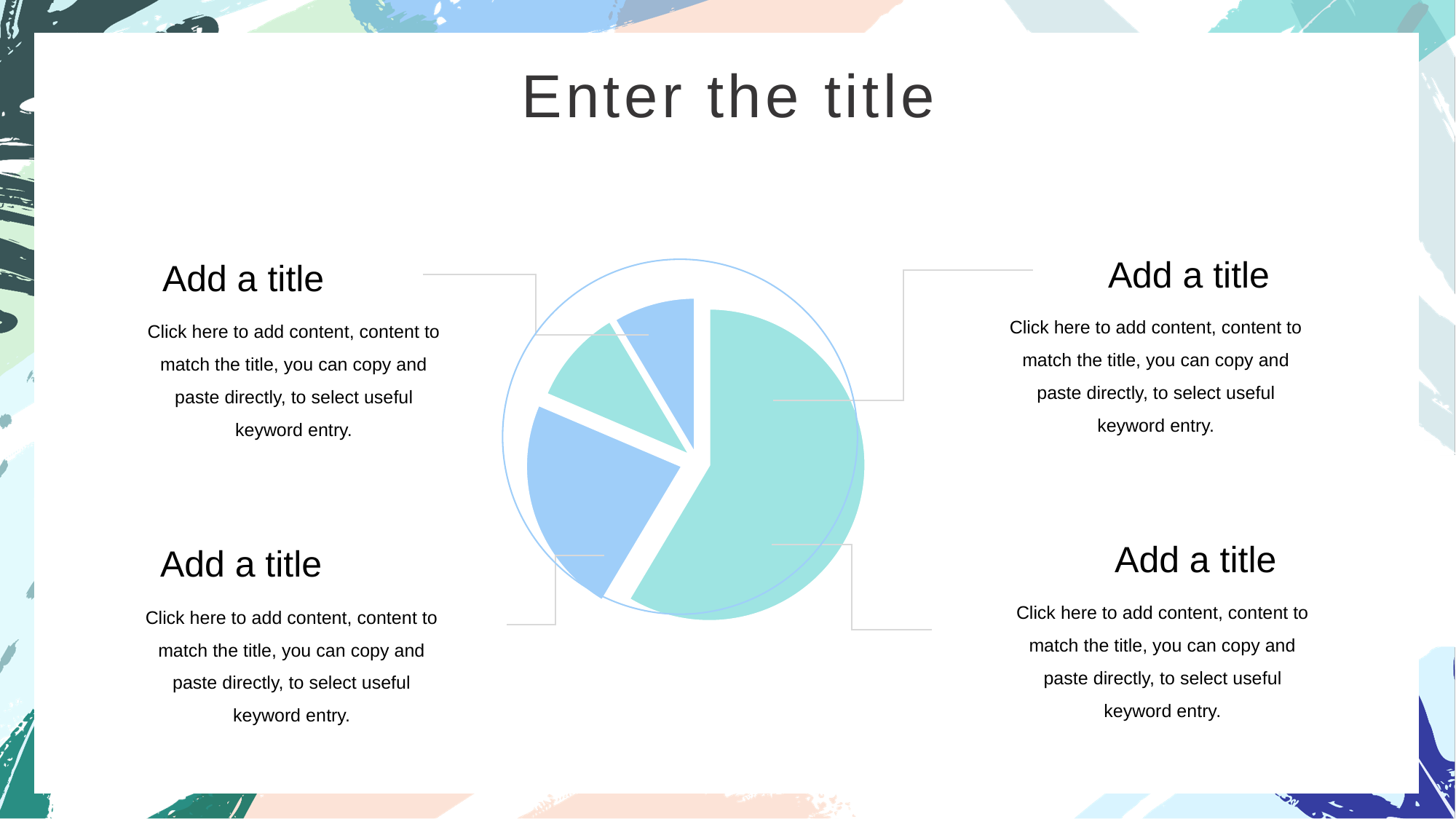

Enter the title
Add a title
Add a title

### Chart

| Category | 销售额 |
|---|---|
| 第一季度 | 8.2 |
| 第二季度 | 3.2 |
| 第三季度 | 1.4 |
| 第四季度 | 1.2 |
Click here to add content, content to match the title, you can copy and paste directly, to select useful keyword entry.
Click here to add content, content to match the title, you can copy and paste directly, to select useful keyword entry.
Add a title
Add a title
Click here to add content, content to match the title, you can copy and paste directly, to select useful keyword entry.
Click here to add content, content to match the title, you can copy and paste directly, to select useful keyword entry.